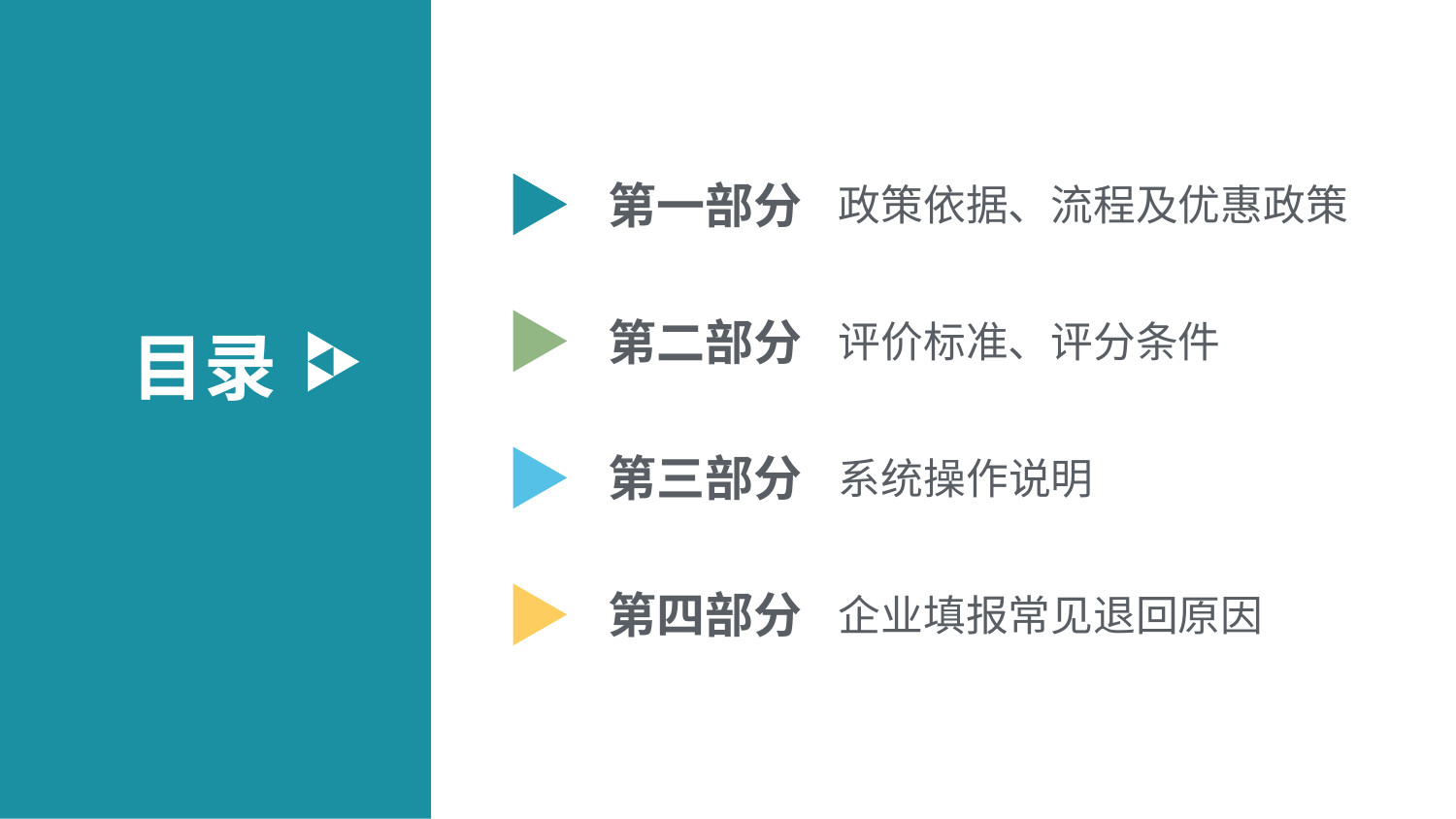

第一部分
政策依据、流程及优惠政策

第二部分
评价标准、评分条件

第三部分
系统操作说明

第四部分
企业填报常见退回原因

目录